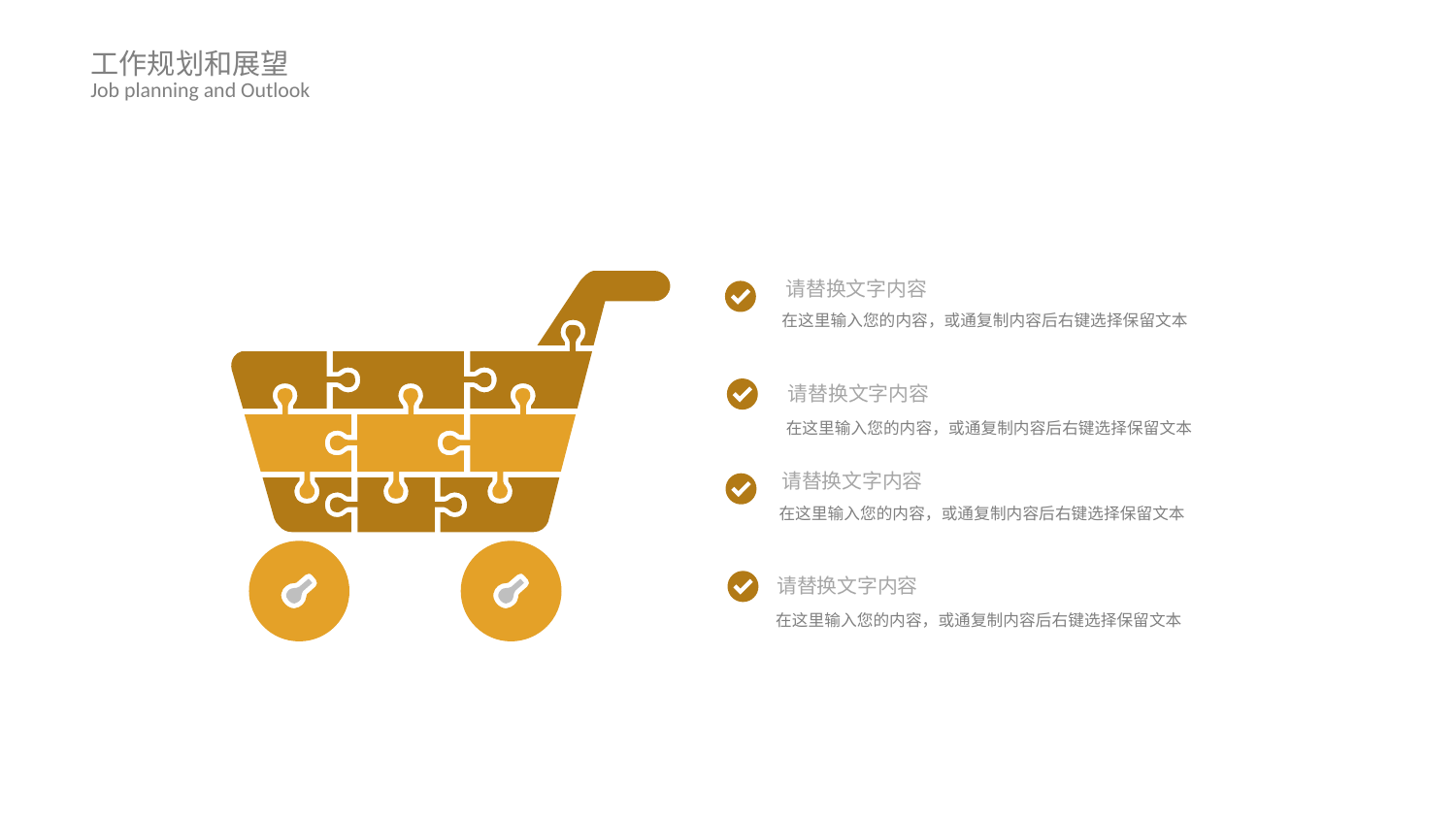

请替换文字内容

在这里输入您的内容，或通复制内容后右键选择保留文本
请替换文字内容

在这里输入您的内容，或通复制内容后右键选择保留文本
请替换文字内容

在这里输入您的内容，或通复制内容后右键选择保留文本
请替换文字内容

在这里输入您的内容，或通复制内容后右键选择保留文本